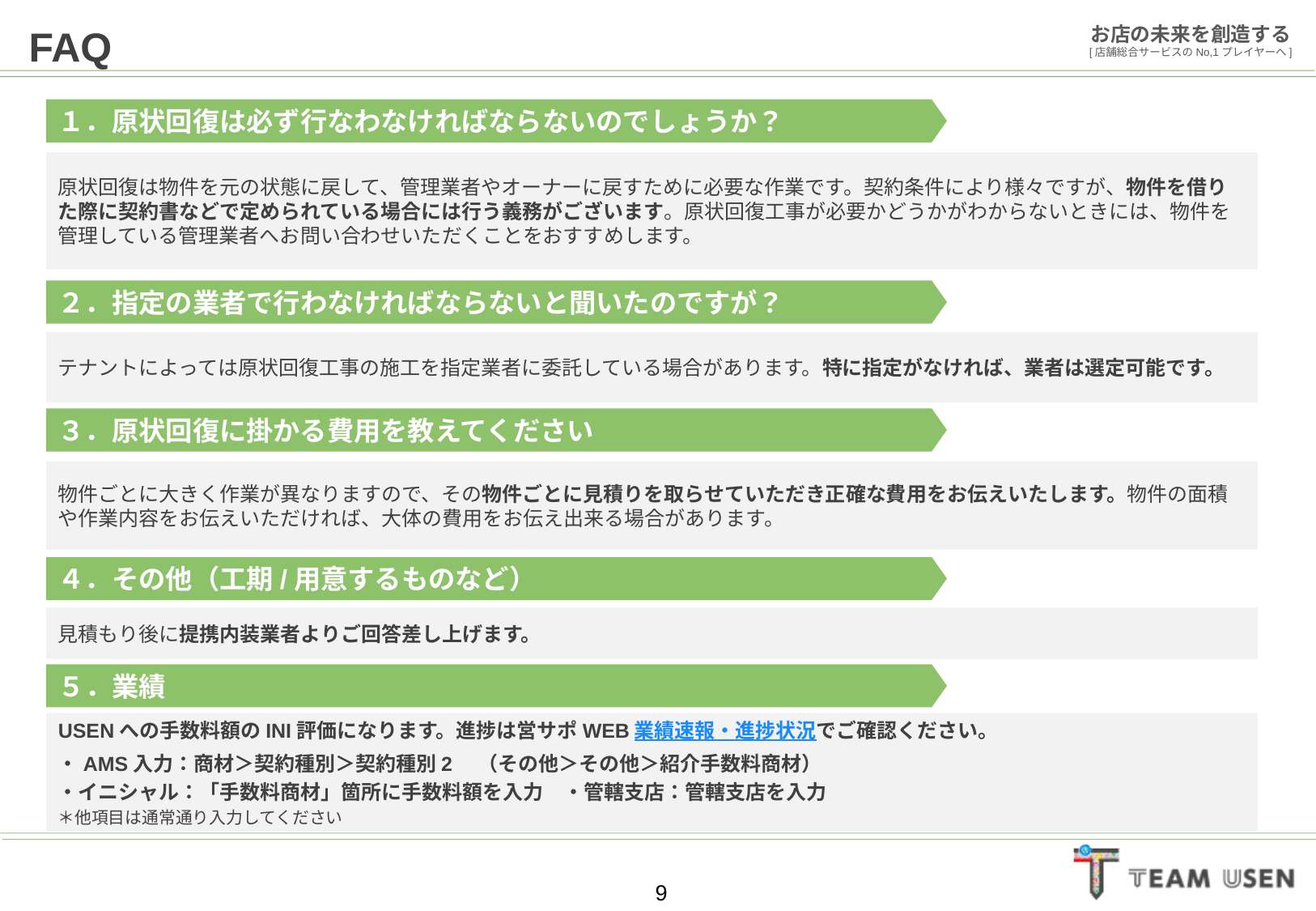

FAQ
１．原状回復は必ず⾏なわなければならないのでしょうか？
原状回復は物件を元の状態に戻して、管理業者やオーナーに戻すために必要な作業です。契約条件により様々ですが、物件を借りた際に契約書などで定められている場合には⾏う義務がございます。原状回復⼯事が必要かどうかがわからないときには、物件を管理している管理業者へお問い合わせいただくことをおすすめします。
２．指定の業者で⾏わなければならないと聞いたのですが？
テナントによっては原状回復⼯事の施⼯を指定業者に委託している場合があります。特に指定がなければ、業者は選定可能です。
３．原状回復に掛かる費⽤を教えてください
物件ごとに⼤きく作業が異なりますので、その物件ごとに⾒積りを取らせていただき正確な費⽤をお伝えいたします。物件の⾯積や作業内容をお伝えいただければ、⼤体の費⽤をお伝え出来る場合があります。
４．その他（⼯期/⽤意するものなど）
見積もり後に提携内装業者よりご回答差し上げます。
５．業績
USENへの手数料額のINI評価になります。進捗は営サポWEB業績速報・進捗状況でご確認ください。
・AMS入力：商材＞契約種別＞契約種別2　（その他＞その他＞紹介手数料商材）
・イニシャル：「手数料商材」箇所に手数料額を入力　・管轄支店：管轄支店を入力
＊他項目は通常通り入力してください